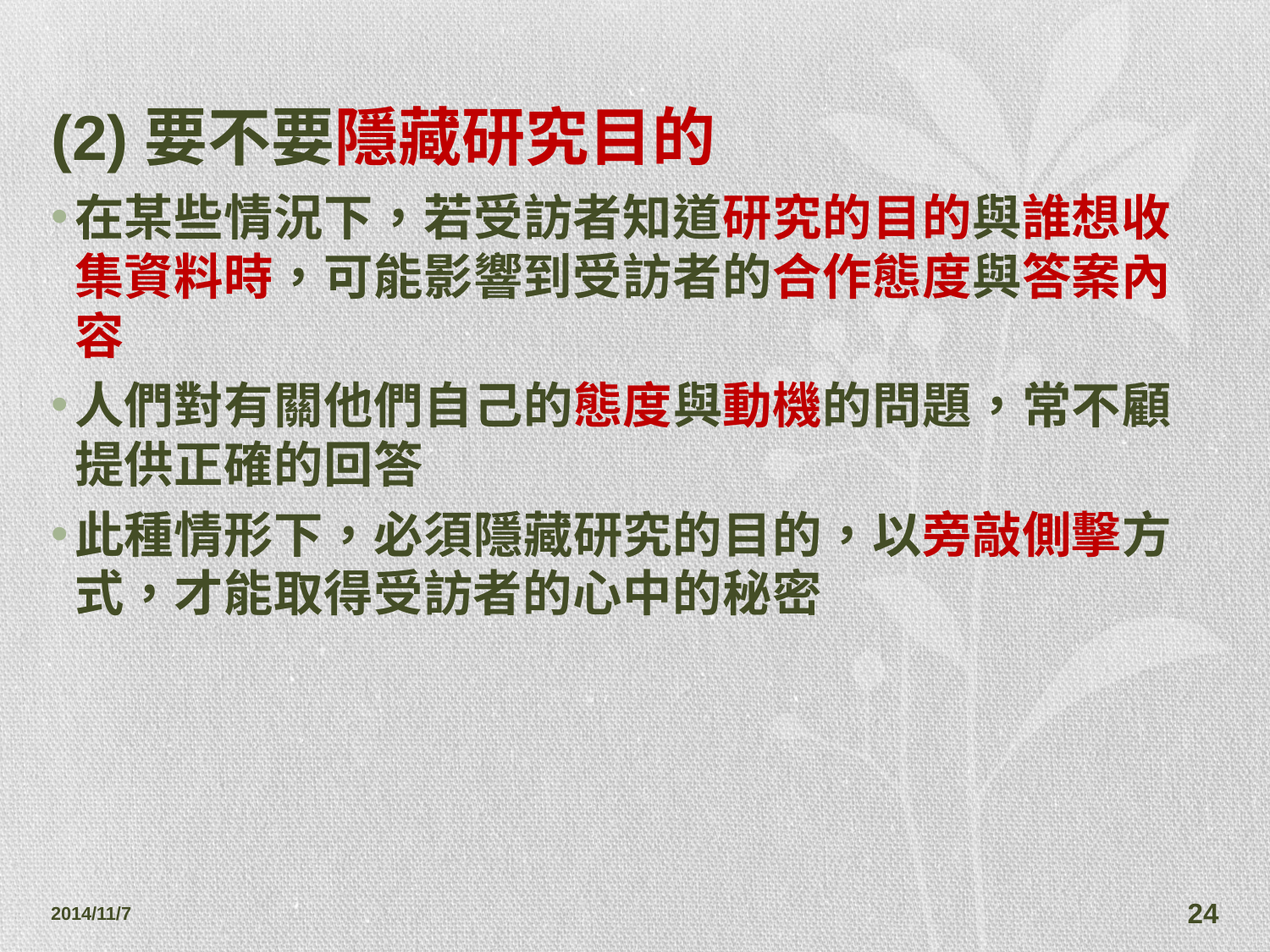

# (2)要不要隱藏研究目的
在某些情況下，若受訪者知道研究的目的與誰想收集資料時，可能影響到受訪者的合作態度與答案內容
人們對有關他們自己的態度與動機的問題，常不顧提供正確的回答
此種情形下，必須隱藏研究的目的，以旁敲側擊方式，才能取得受訪者的心中的秘密
2014/11/7
24